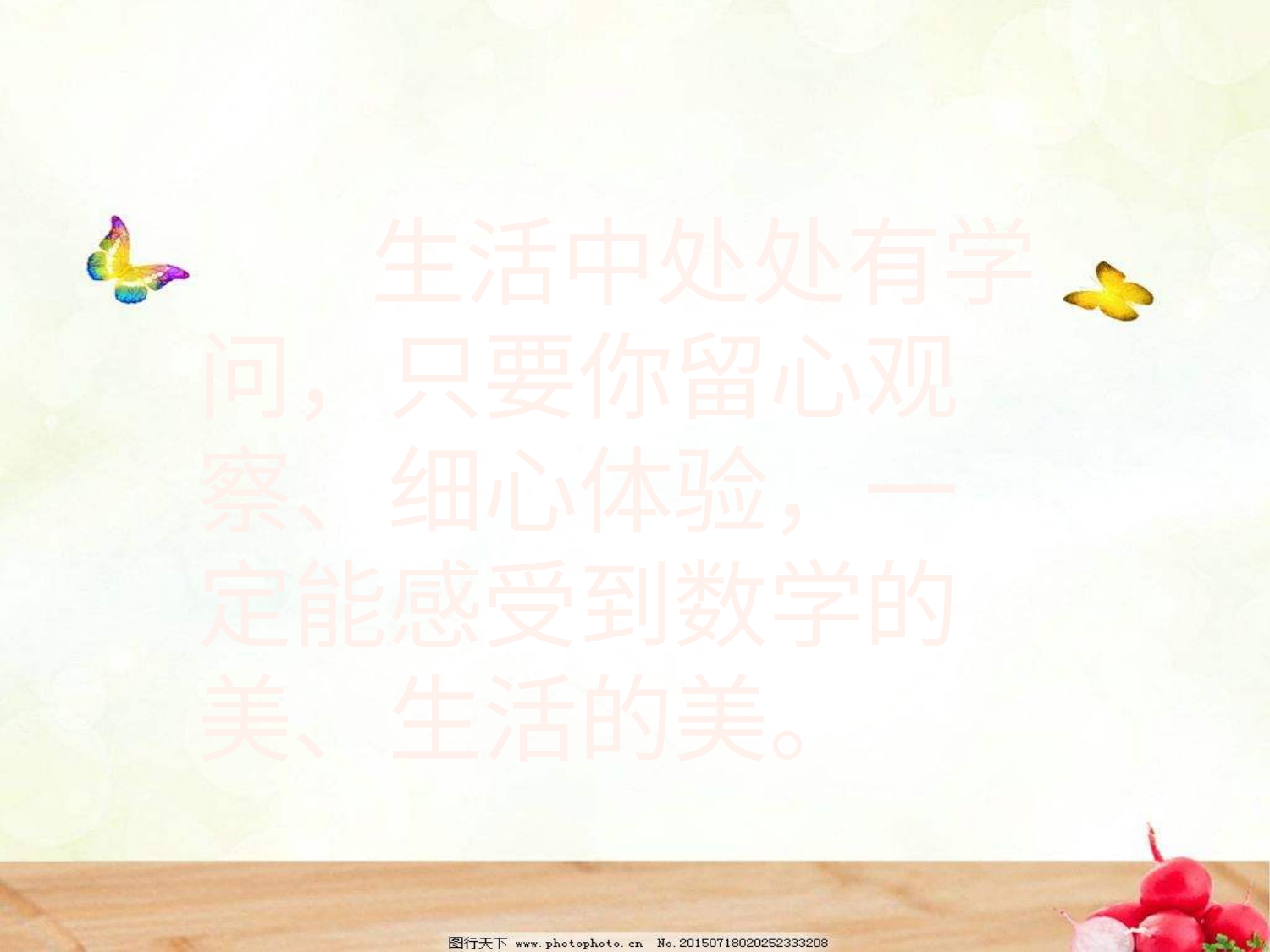

生活中处处有学问，只要你留心观察、细心体验，一定能感受到数学的美、生活的美。